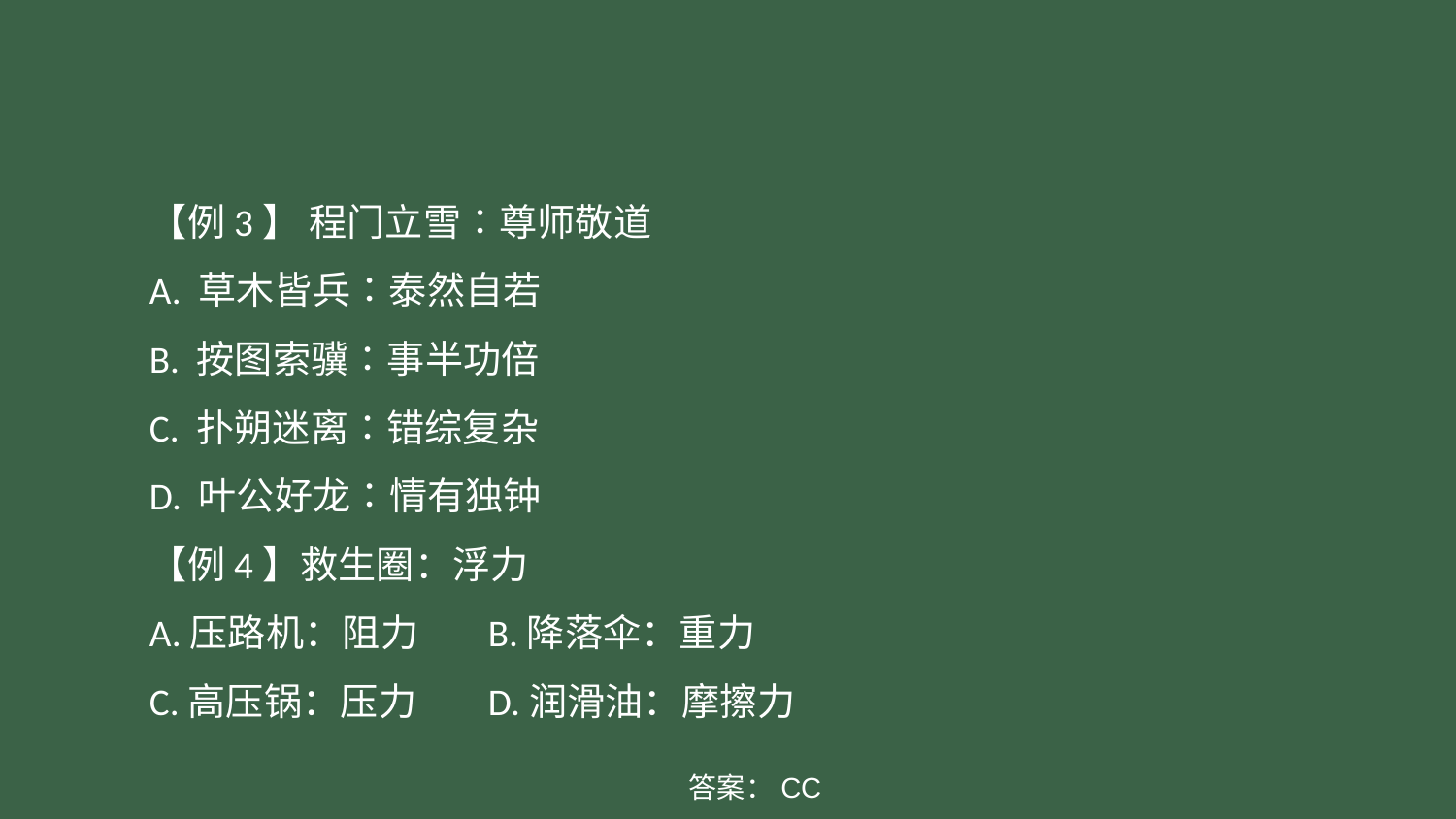

#
【例3】 程门立雪∶尊师敬道
A. 草木皆兵∶泰然自若
B. 按图索骥∶事半功倍
C. 扑朔迷离∶错综复杂
D. 叶公好龙∶情有独钟
【例4】救生圈：浮力
A.压路机：阻力	B.降落伞：重力
C.高压锅：压力	D.润滑油：摩擦力

答案：CC